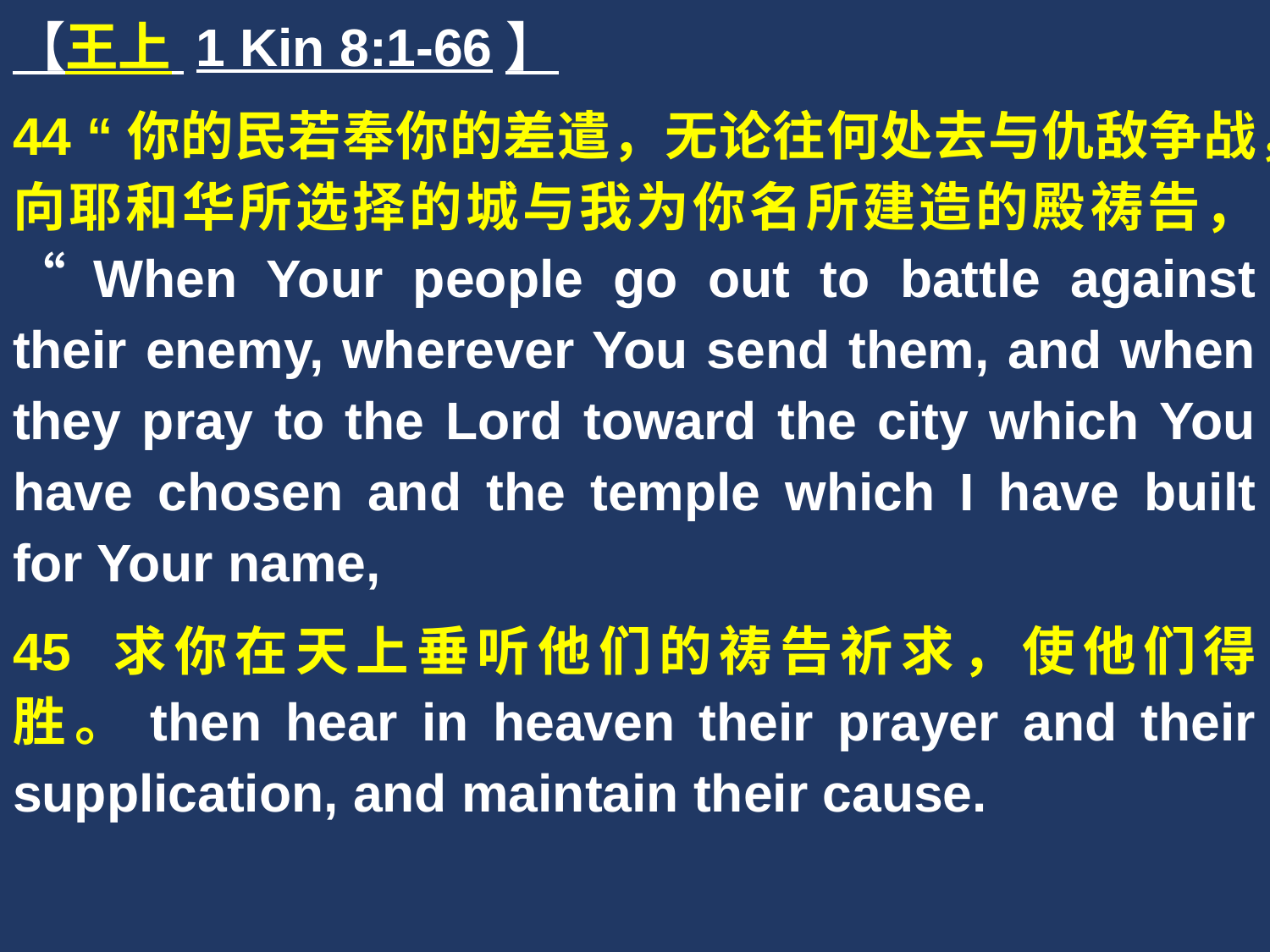

【王上 1 Kin 8:1-66】
44 “你的民若奉你的差遣，无论往何处去与仇敌争战，向耶和华所选择的城与我为你名所建造的殿祷告，“When Your people go out to battle against their enemy, wherever You send them, and when they pray to the Lord toward the city which You have chosen and the temple which I have built for Your name,
45 求你在天上垂听他们的祷告祈求，使他们得胜。then hear in heaven their prayer and their supplication, and maintain their cause.